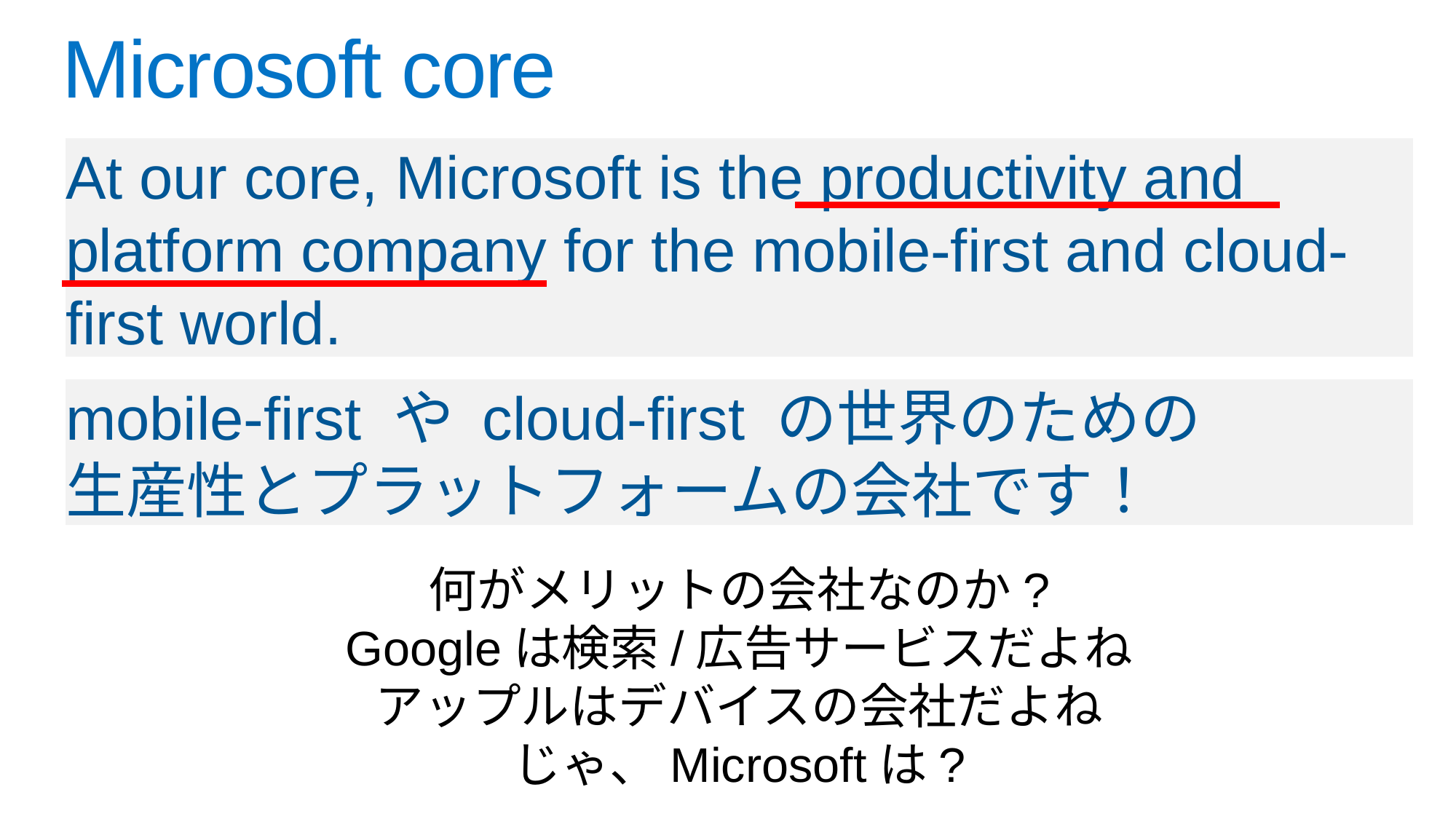

# Microsoft core
At our core, Microsoft is the productivity and platform company for the mobile-first and cloud-first world.
mobile-first や cloud-first の世界のための
生産性とプラットフォームの会社です！
何がメリットの会社なのか?
Googleは検索/広告サービスだよね
アップルはデバイスの会社だよね
じゃ、Microsoftは?